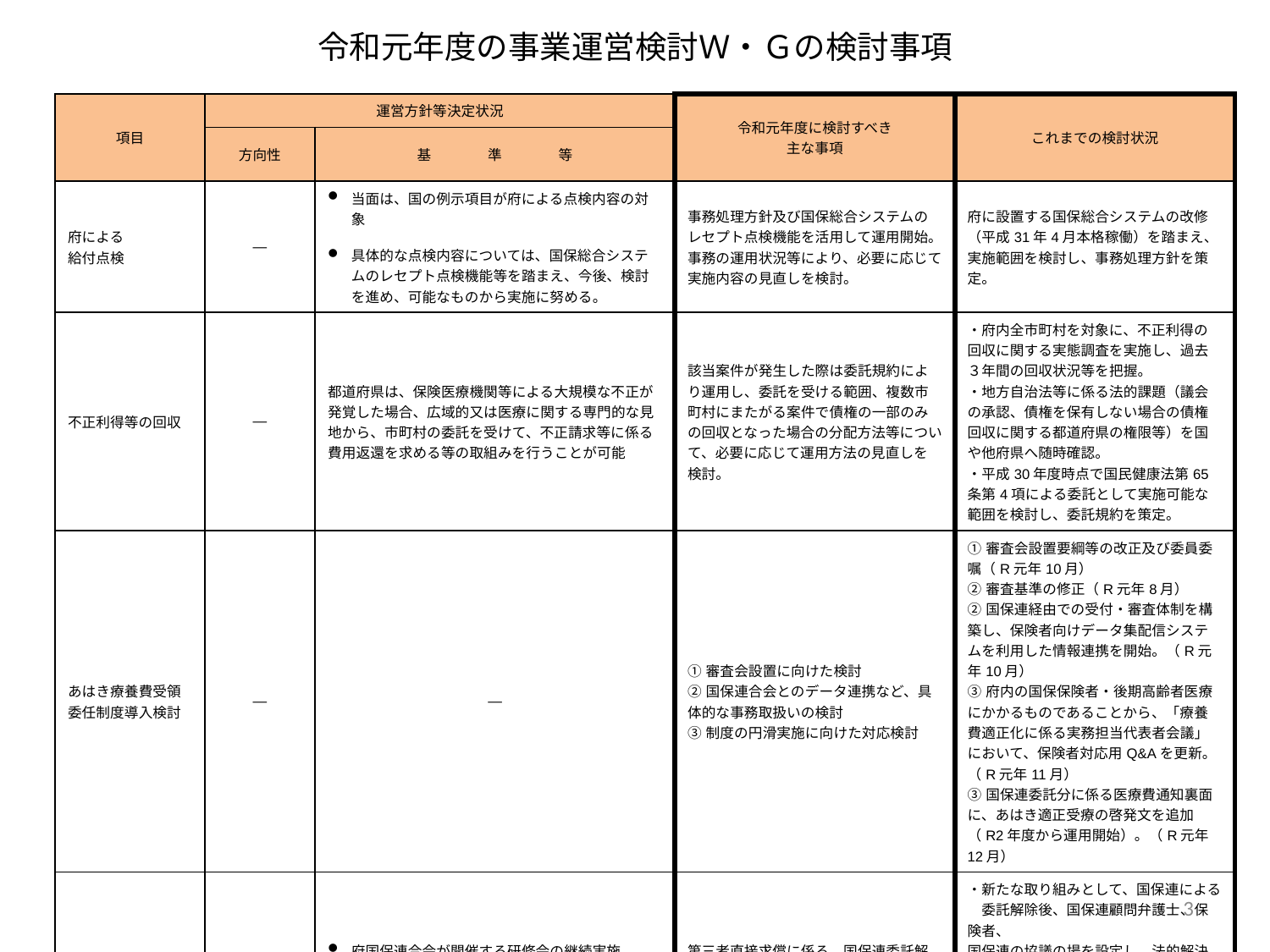

# 令和元年度の事業運営検討Ｗ・Ｇの検討事項
| 項目 | 運営方針等決定状況 |  | 令和元年度に検討すべき 主な事項 | これまでの検討状況 |
| --- | --- | --- | --- | --- |
|  | 方向性 | 基　　　　準　　　　等 |  |  |
| 府による 給付点検 | ― | 当面は、国の例示項目が府による点検内容の対象 具体的な点検内容については、国保総合システムのレセプト点検機能等を踏まえ、今後、検討を進め、可能なものから実施に努める。 | 事務処理方針及び国保総合システムのレセプト点検機能を活用して運用開始。 事務の運用状況等により、必要に応じて実施内容の見直しを検討。 | 府に設置する国保総合システムの改修（平成31年4月本格稼働）を踏まえ、実施範囲を検討し、事務処理方針を策定。 |
| 不正利得等の回収 | ― | 都道府県は、保険医療機関等による大規模な不正が発覚した場合、広域的又は医療に関する専門的な見地から、市町村の委託を受けて、不正請求等に係る費用返還を求める等の取組みを行うことが可能 | 該当案件が発生した際は委託規約により運用し、委託を受ける範囲、複数市町村にまたがる案件で債権の一部のみの回収となった場合の分配方法等について、必要に応じて運用方法の見直しを検討。 | ・府内全市町村を対象に、不正利得の回収に関する実態調査を実施し、過去３年間の回収状況等を把握。 ・地方自治法等に係る法的課題（議会の承認、債権を保有しない場合の債権回収に関する都道府県の権限等）を国や他府県へ随時確認。 ・平成30年度時点で国民健康法第65条第4項による委託として実施可能な範囲を検討し、委託規約を策定。 |
| あはき療養費受領委任制度導入検討 | ― | ― | ①審査会設置に向けた検討 ②国保連合会とのデータ連携など、具体的な事務取扱いの検討 ③制度の円滑実施に向けた対応検討 | ①審査会設置要綱等の改正及び委員委嘱（R元年10月） ②審査基準の修正（R元年8月） ②国保連経由での受付・審査体制を構築し、保険者向けデータ集配信システムを利用した情報連携を開始。（R元年10月） ③府内の国保保険者・後期高齢者医療にかかるものであることから、「療養費適正化に係る実務担当代表者会議」において、保険者対応用Q&Aを更新。（R元年11月） ③国保連委託分に係る医療費通知裏面に、あはき適正受療の啓発文を追加（R2年度から運用開始）。（R元年12月） |
| 第三者行為求償 | － | 府国保連合会が開催する研修会の継続実施 第三者直接求償に係る事務の請負体制の整備 | 第三者直接求償に係る、国保連委託解除案件への対応 | ・新たな取り組みとして、国保連による　委託解除後、国保連顧問弁護士、保険者、 国保連の協議の場を設定し、法的解決の 支援を行う。 ・府と国保連共催で研修会を実施（各保険者から約100名が参加） |
3